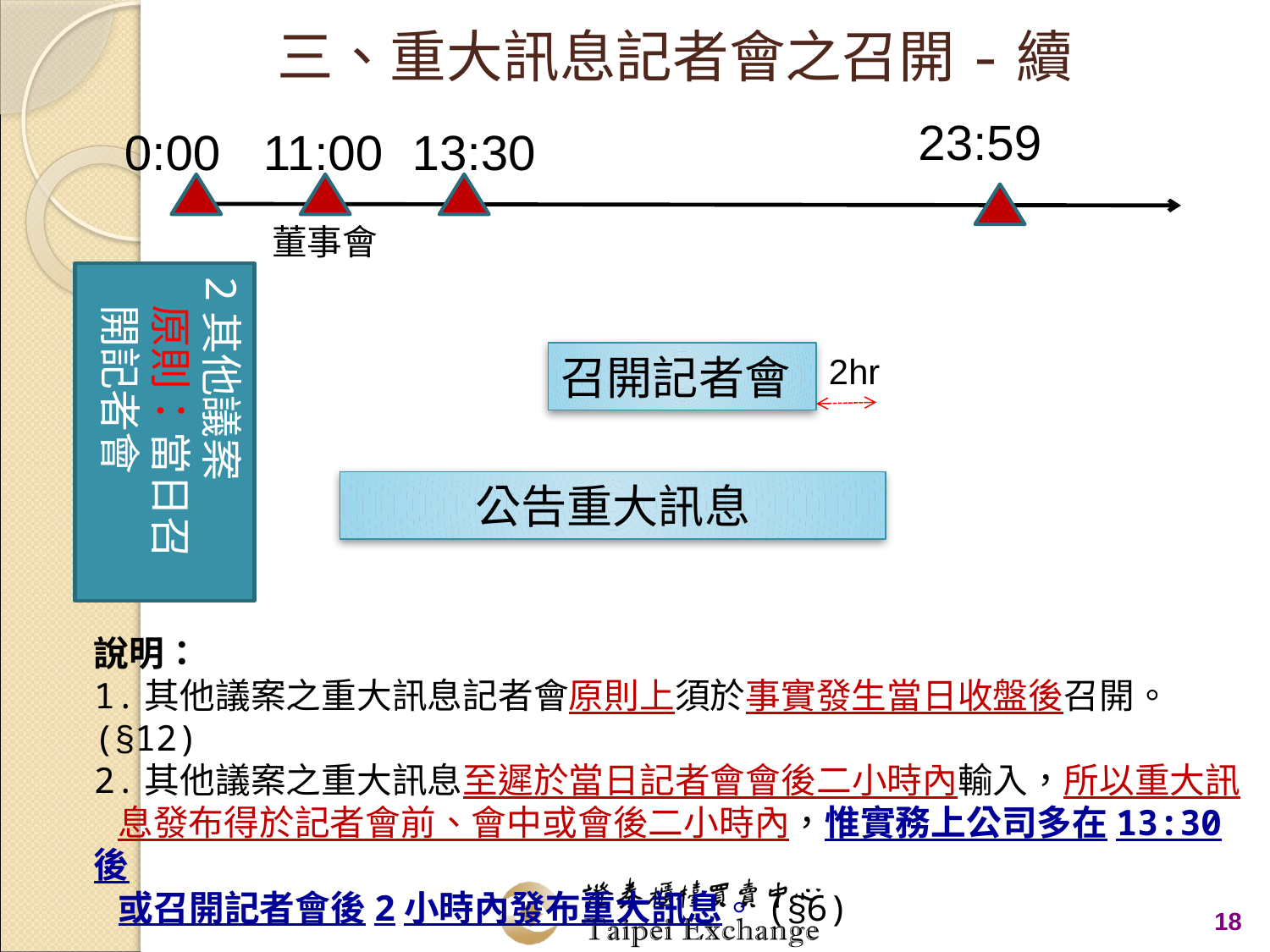

# 三、重大訊息記者會之召開-續
23:59
0:00
11:00
13:30

董事會
2其他議案
  原則：當日召
  開記者會
召開記者會
2hr
公告重大訊息
說明：
1.其他議案之重大訊息記者會原則上須於事實發生當日收盤後召開。(§12)
2.其他議案之重大訊息至遲於當日記者會會後二小時內輸入，所以重大訊
  息發布得於記者會前、會中或會後二小時內，惟實務上公司多在13:30後
  或召開記者會後2小時內發布重大訊息。(§6)
18